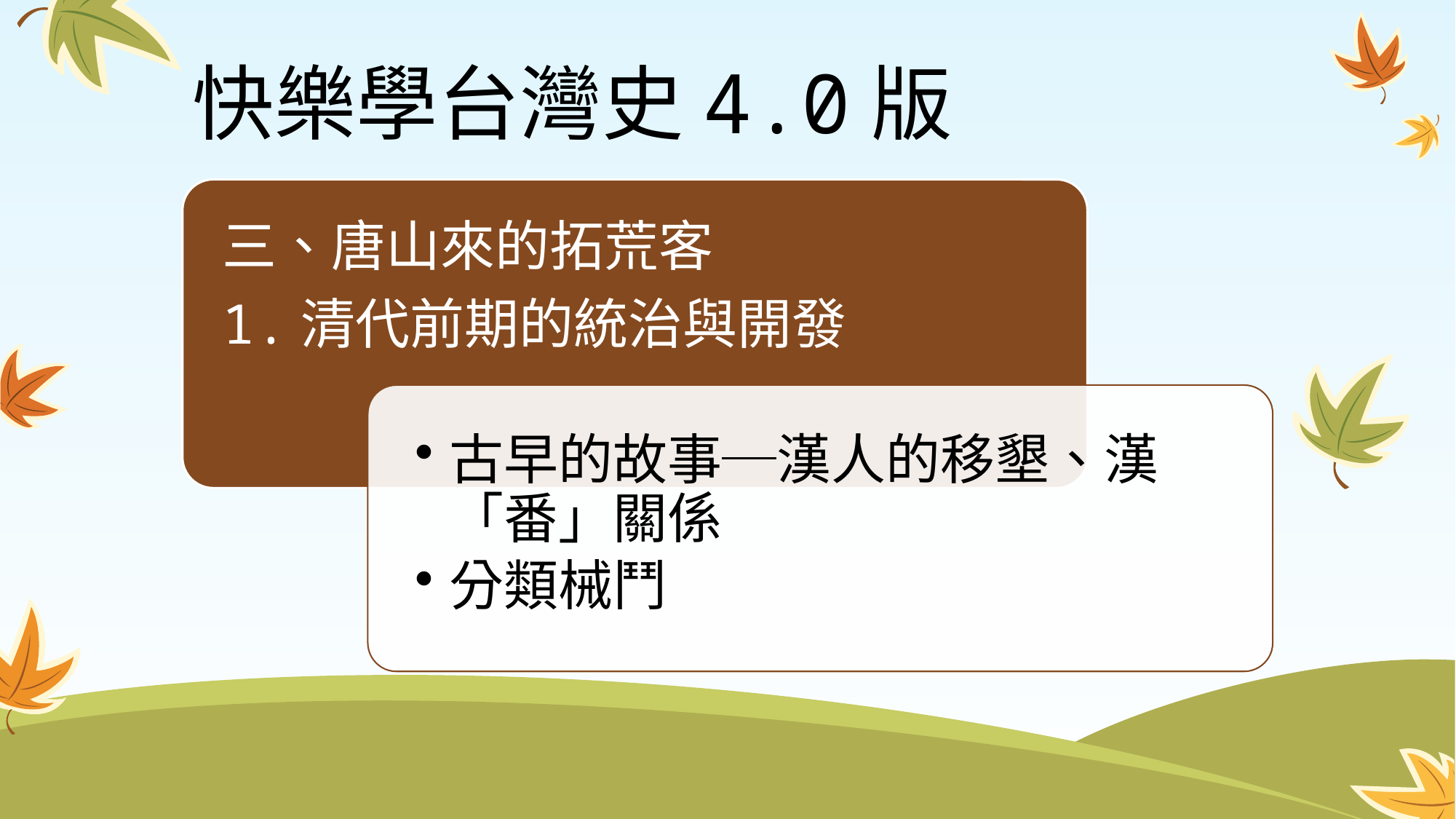

# 快樂學台灣史4.0版
三、唐山來的拓荒客
1.清代前期的統治與開發
古早的故事─漢人的移墾、漢「番」關係
分類械鬥